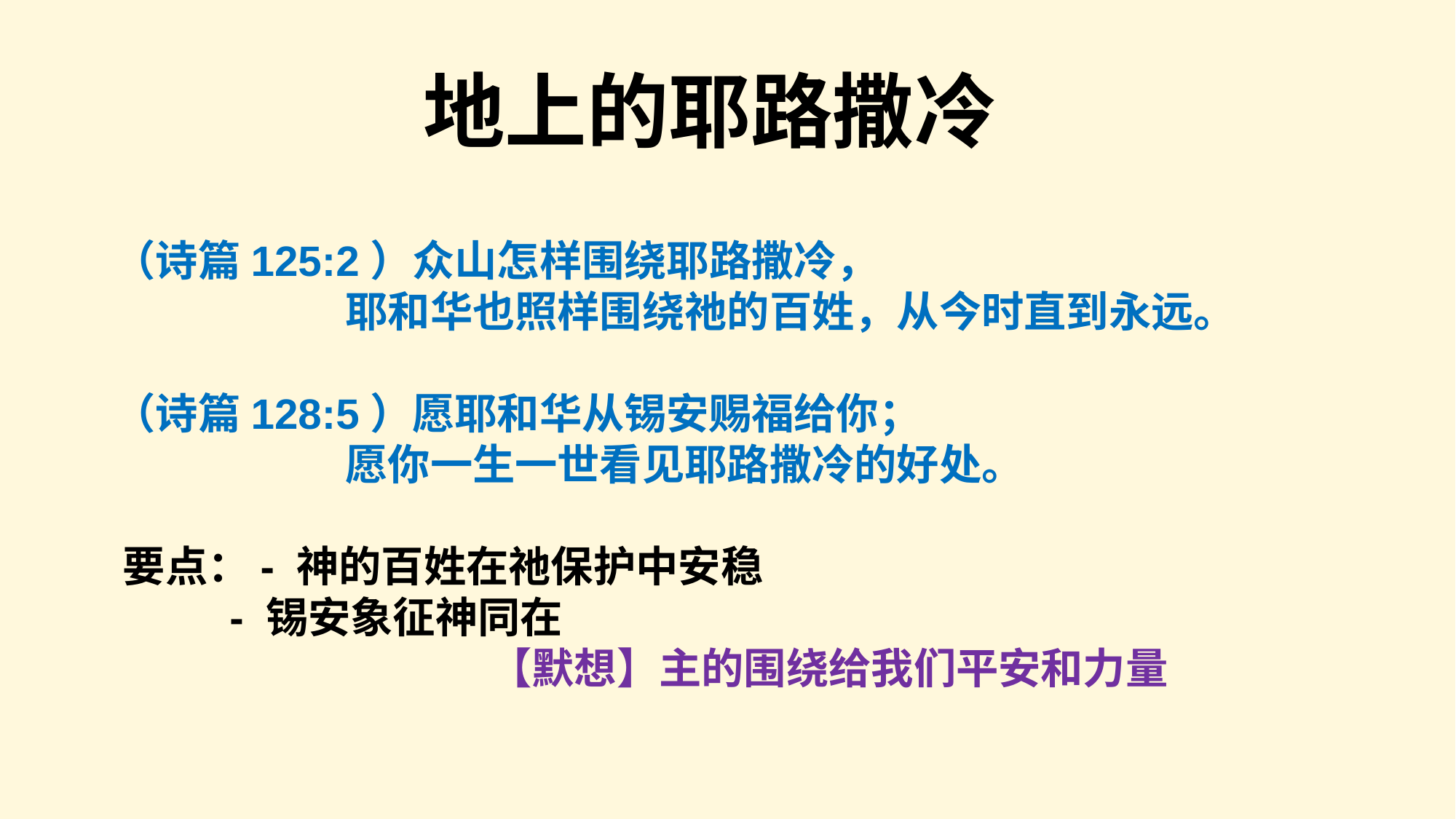

地上的耶路撒冷

（诗篇125:2）众山怎样围绕耶路撒冷，
                       耶和华也照样围绕祂的百姓，从今时直到永远。
（诗篇128:5）愿耶和华从锡安赐福给你；
                       愿你一生一世看见耶路撒冷的好处。
 要点：- 神的百姓在祂保护中安稳
           - 锡安象征神同在
                                       【默想】主的围绕给我们平安和力量